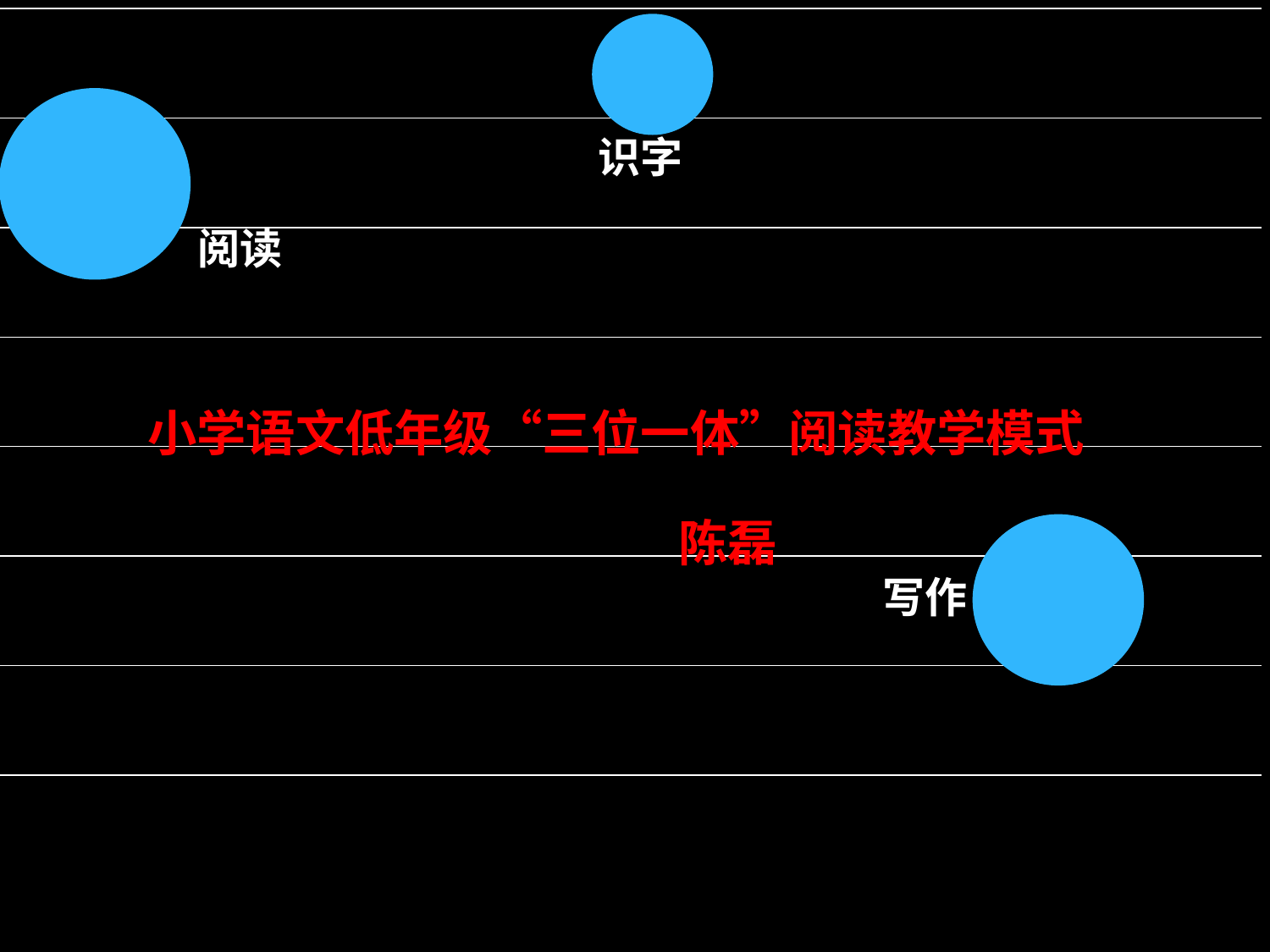

### Chart

| Category | Y 值 |
|---|---|
识字
阅读
小学语文低年级“三位一体”阅读教学模式
陈磊